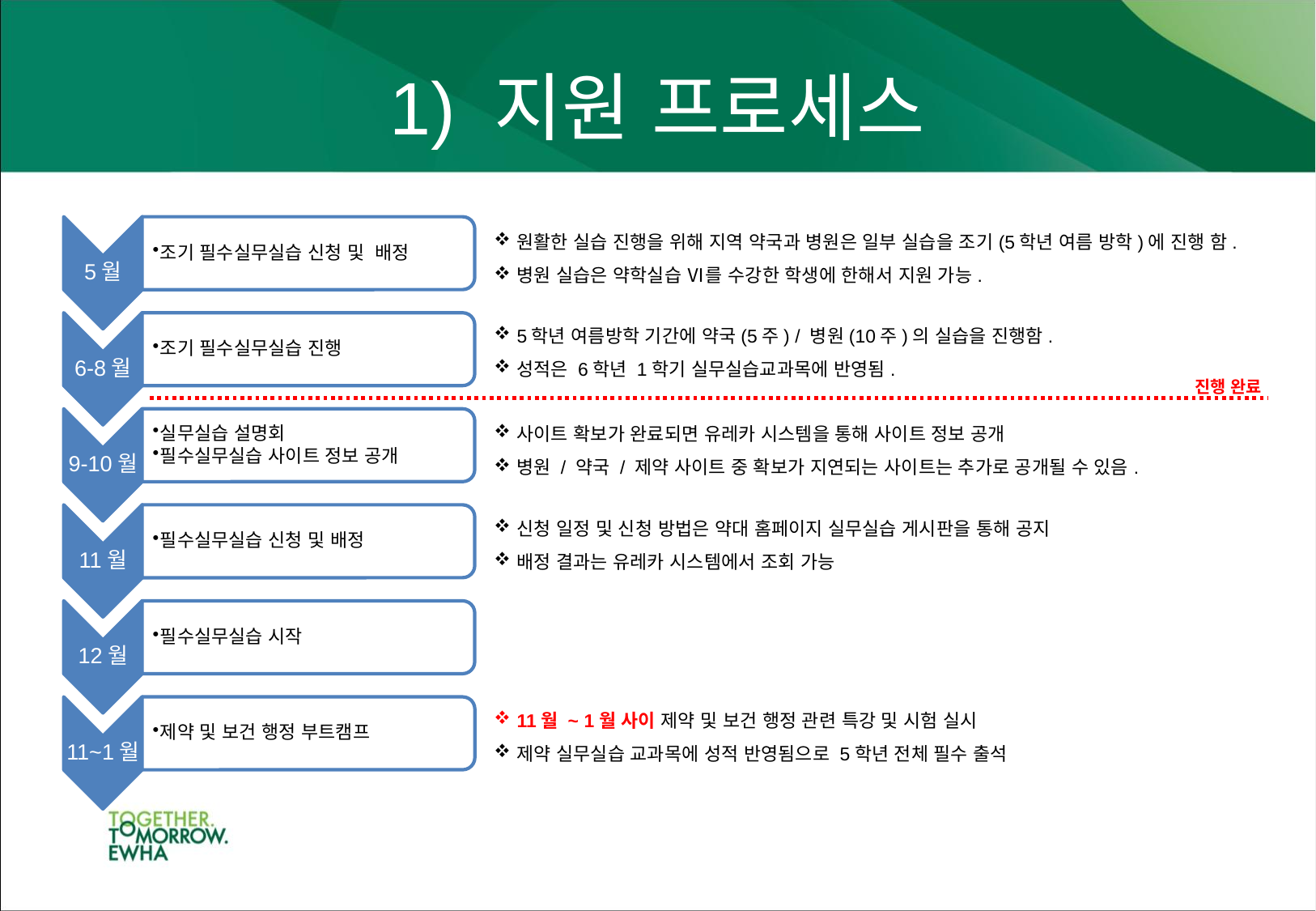

# 1) 지원 프로세스
원활한 실습 진행을 위해 지역 약국과 병원은 일부 실습을 조기(5학년 여름 방학)에 진행 함.
병원 실습은 약학실습 Ⅵ를 수강한 학생에 한해서 지원 가능.
5월
조기 필수실무실습 신청 및  배정
6-8월
조기 필수실무실습 진행
9-10월
실무실습 설명회
필수실무실습 사이트 정보 공개
11월
필수실무실습 신청 및 배정
12월
필수실무실습 시작
11~1월
제약 및 보건 행정 부트캠프
5학년 여름방학 기간에 약국(5주) / 병원(10주)의 실습을 진행함.
성적은 6학년 1학기 실무실습교과목에 반영됨.
진행 완료
사이트 확보가 완료되면 유레카 시스템을 통해 사이트 정보 공개
병원 / 약국 / 제약 사이트 중 확보가 지연되는 사이트는 추가로 공개될 수 있음.
신청 일정 및 신청 방법은 약대 홈페이지 실무실습 게시판을 통해 공지
배정 결과는 유레카 시스템에서 조회 가능
11월 ~ 1월 사이 제약 및 보건 행정 관련 특강 및 시험 실시
제약 실무실습 교과목에 성적 반영됨으로 5학년 전체 필수 출석